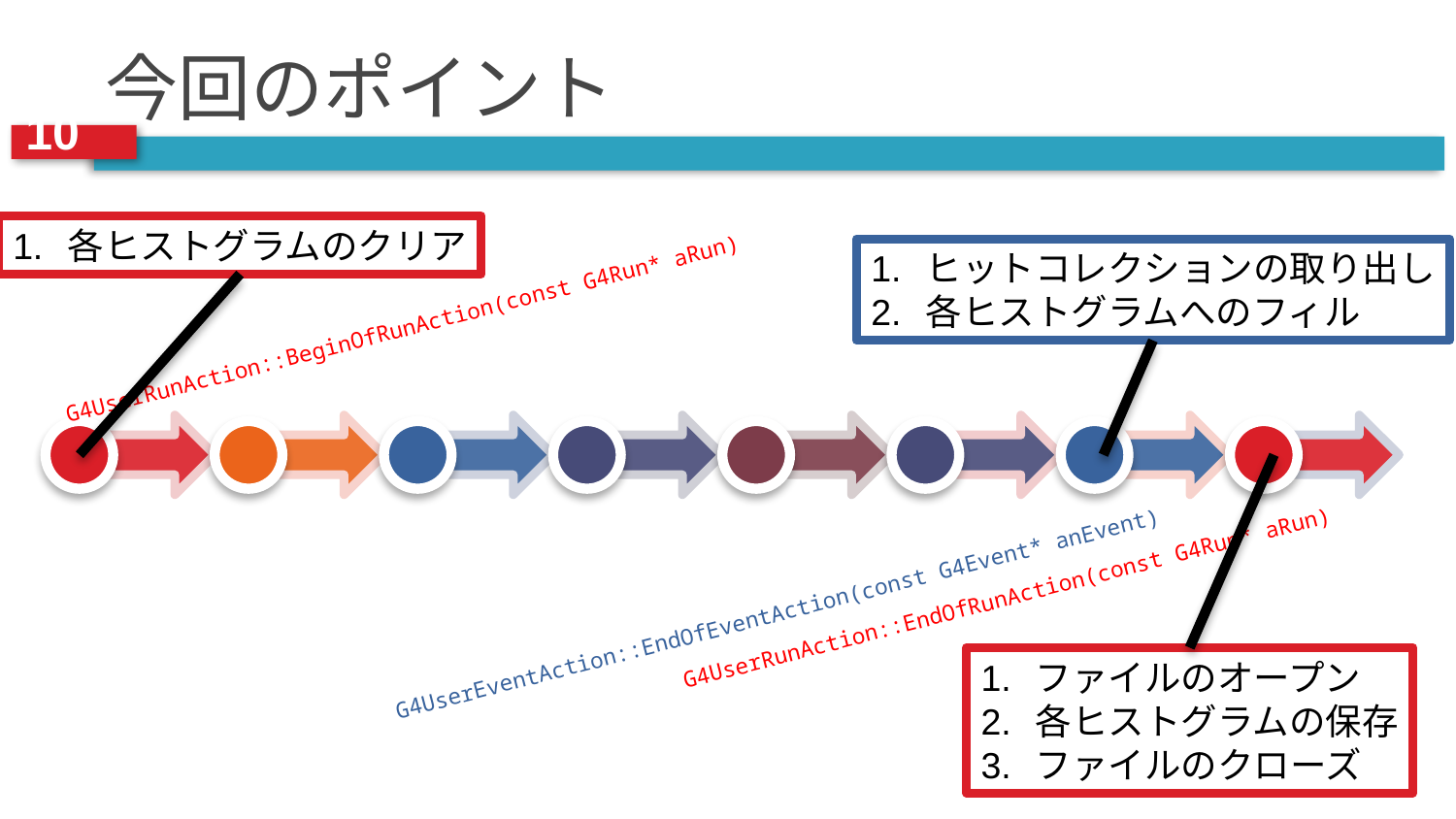

Geant4 Tutorial @ Japan 2007 - Histograming and Analysis using ROOT
# 今回のポイント
各ヒストグラムのクリア
ヒットコレクションの取り出し
各ヒストグラムへのフィル
G4UserRunAction::BeginOfRunAction(const G4Run* aRun)

G4UserRunAction::EndOfRunAction(const G4Run* aRun)
G4UserEventAction::EndOfEventAction(const G4Event* anEvent)
ファイルのオープン
各ヒストグラムの保存
ファイルのクローズ
平成19年10月18日(木)